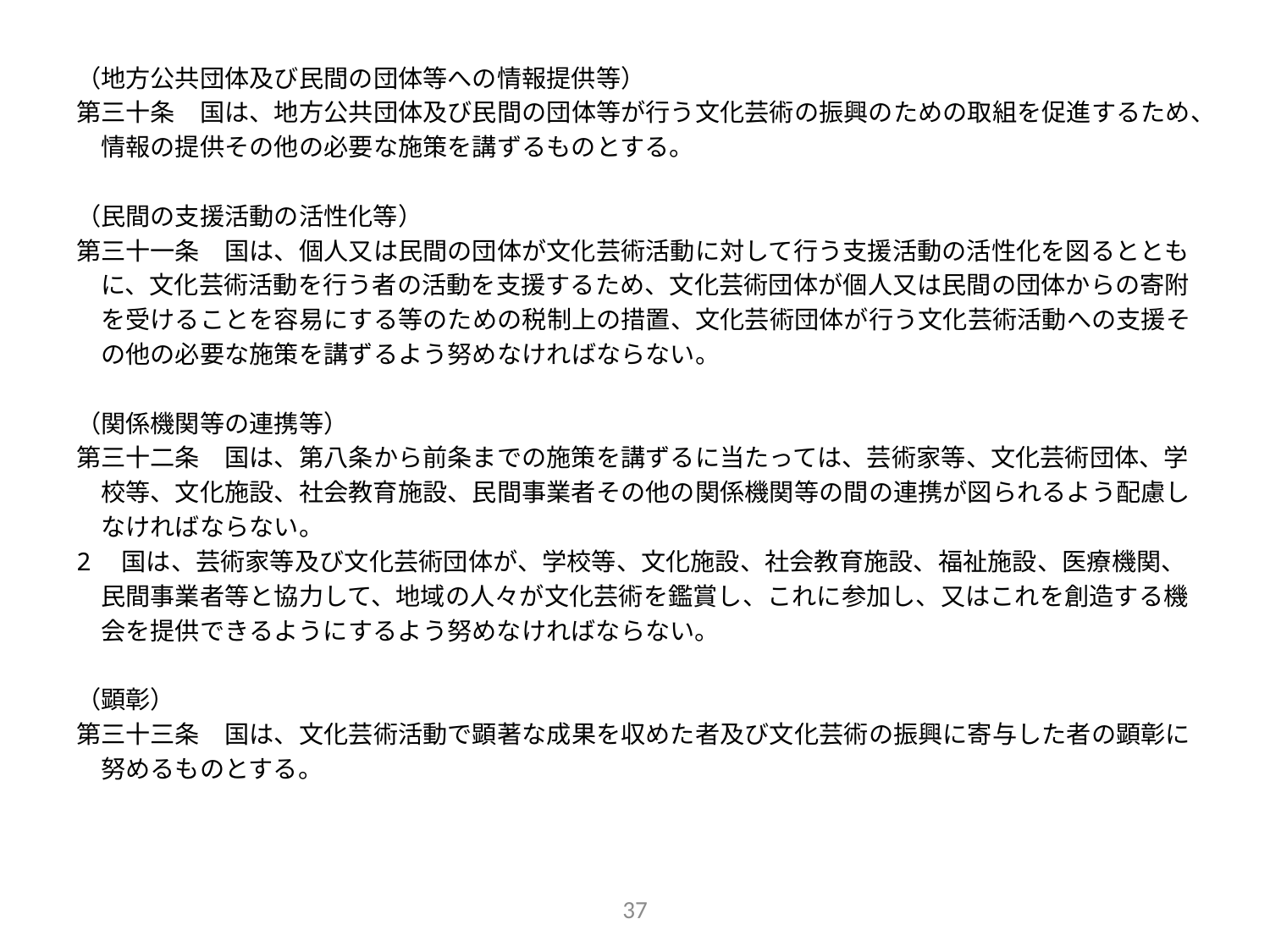

（地方公共団体及び民間の団体等への情報提供等）
第三十条　国は、地方公共団体及び民間の団体等が行う文化芸術の振興のための取組を促進するため、
　情報の提供その他の必要な施策を講ずるものとする。

（民間の支援活動の活性化等）
第三十一条　国は、個人又は民間の団体が文化芸術活動に対して行う支援活動の活性化を図るととも
　に、文化芸術活動を行う者の活動を支援するため、文化芸術団体が個人又は民間の団体からの寄附
　を受けることを容易にする等のための税制上の措置、文化芸術団体が行う文化芸術活動への支援そ
　の他の必要な施策を講ずるよう努めなければならない。

（関係機関等の連携等）
第三十二条　国は、第八条から前条までの施策を講ずるに当たっては、芸術家等、文化芸術団体、学
　校等、文化施設、社会教育施設、民間事業者その他の関係機関等の間の連携が図られるよう配慮し
　なければならない。
2　国は、芸術家等及び文化芸術団体が、学校等、文化施設、社会教育施設、福祉施設、医療機関、
　民間事業者等と協力して、地域の人々が文化芸術を鑑賞し、これに参加し、又はこれを創造する機
　会を提供できるようにするよう努めなければならない。

（顕彰）
第三十三条　国は、文化芸術活動で顕著な成果を収めた者及び文化芸術の振興に寄与した者の顕彰に
　努めるものとする。

37